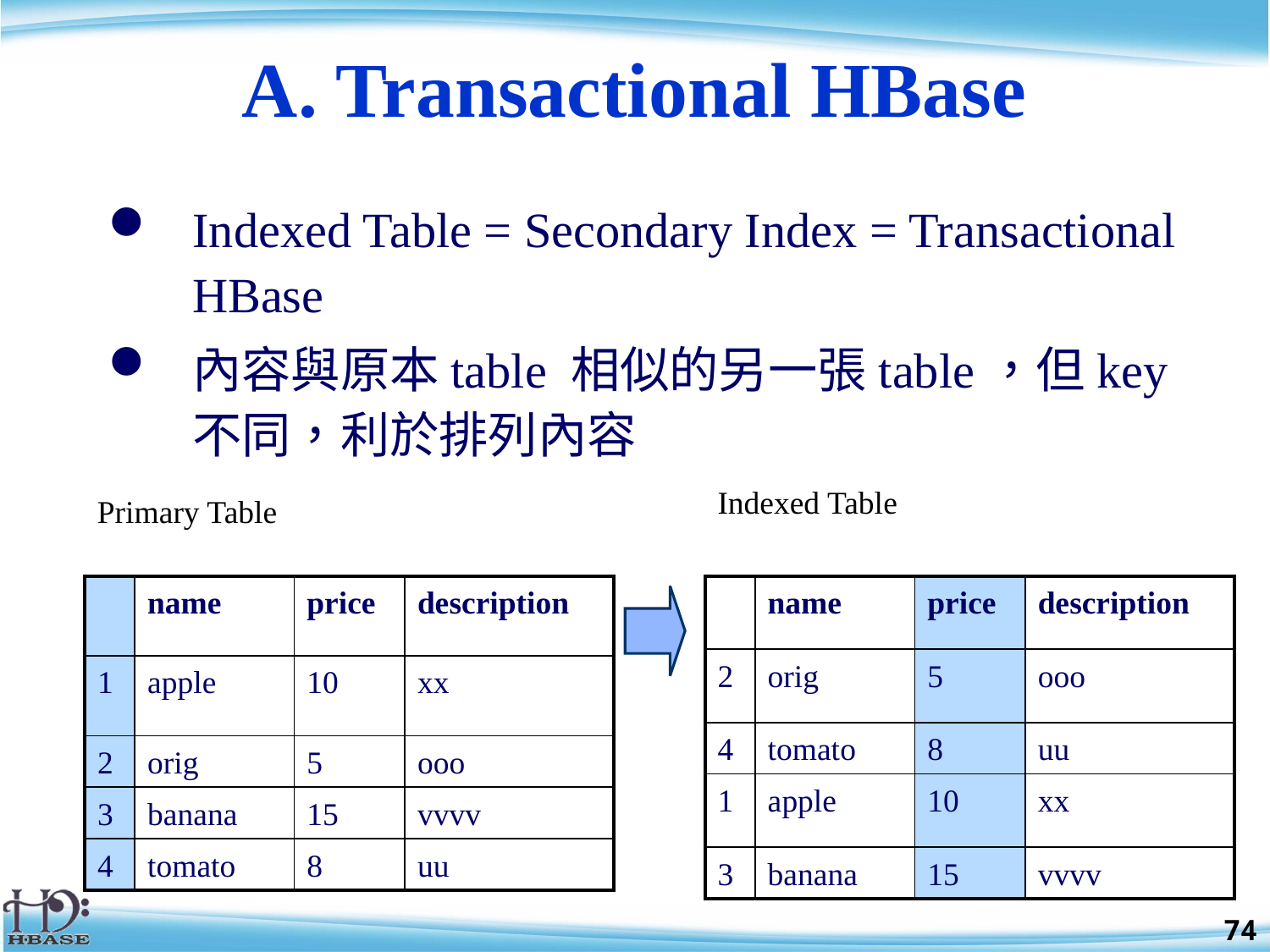

# A. Transactional HBase
Indexed Table = Secondary Index = Transactional HBase
內容與原本table 相似的另一張table，但key 不同，利於排列內容
Indexed Table
Primary Table
|  | name | price | description |
| --- | --- | --- | --- |
| 1 | apple | 10 | xx |
| 2 | orig | 5 | ooo |
| 3 | banana | 15 | vvvv |
| 4 | tomato | 8 | uu |
|  | name | price | description |
| --- | --- | --- | --- |
| 2 | orig | 5 | ooo |
| 4 | tomato | 8 | uu |
| 1 | apple | 10 | xx |
| 3 | banana | 15 | vvvv |

74